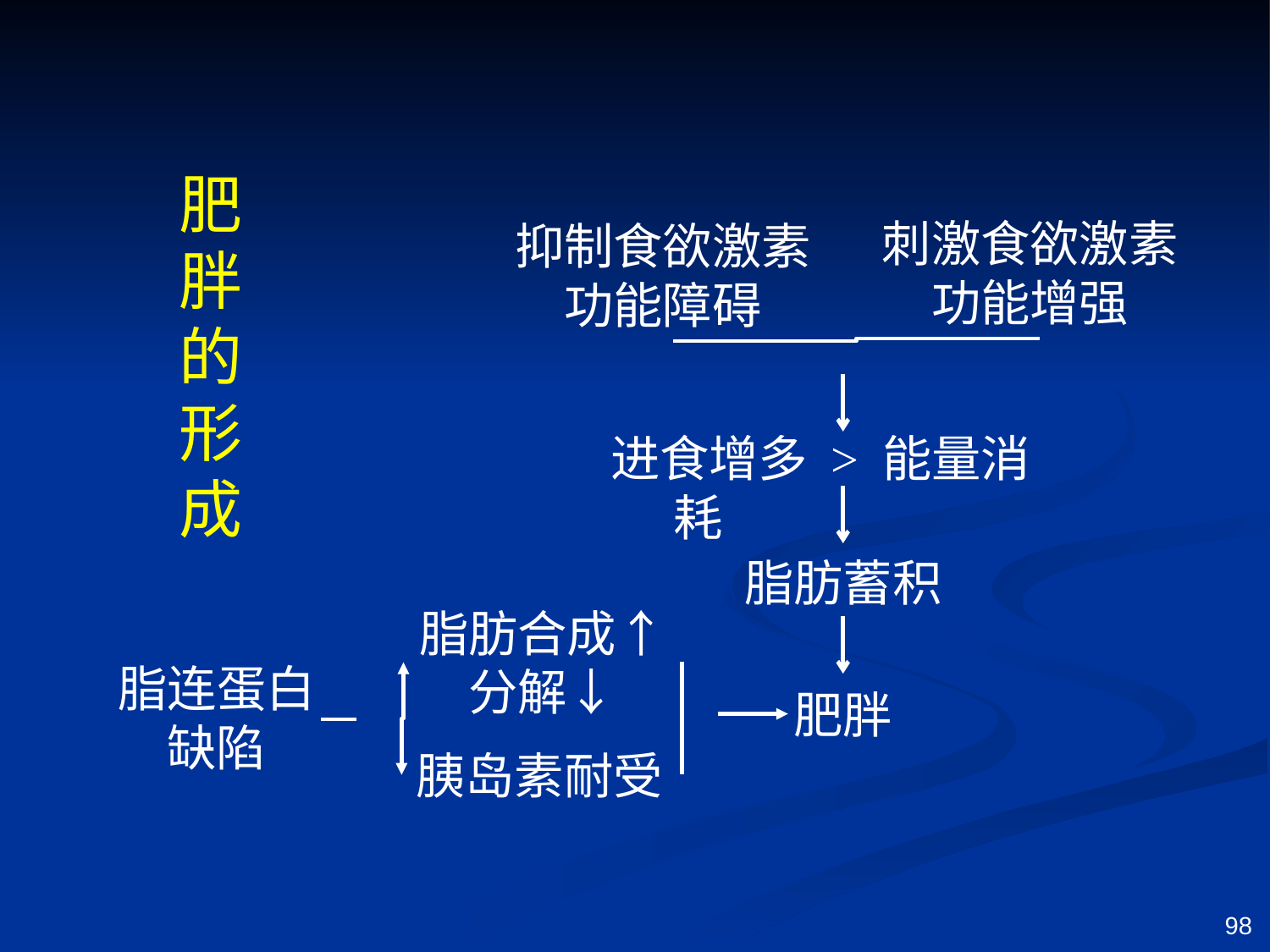

肥胖的形成
刺激食欲激素功能增强
抑制食欲激素功能障碍
进食增多 > 能量消耗
脂肪蓄积
肥胖
脂肪合成↑
分解↓
胰岛素耐受
脂连蛋白缺陷
98